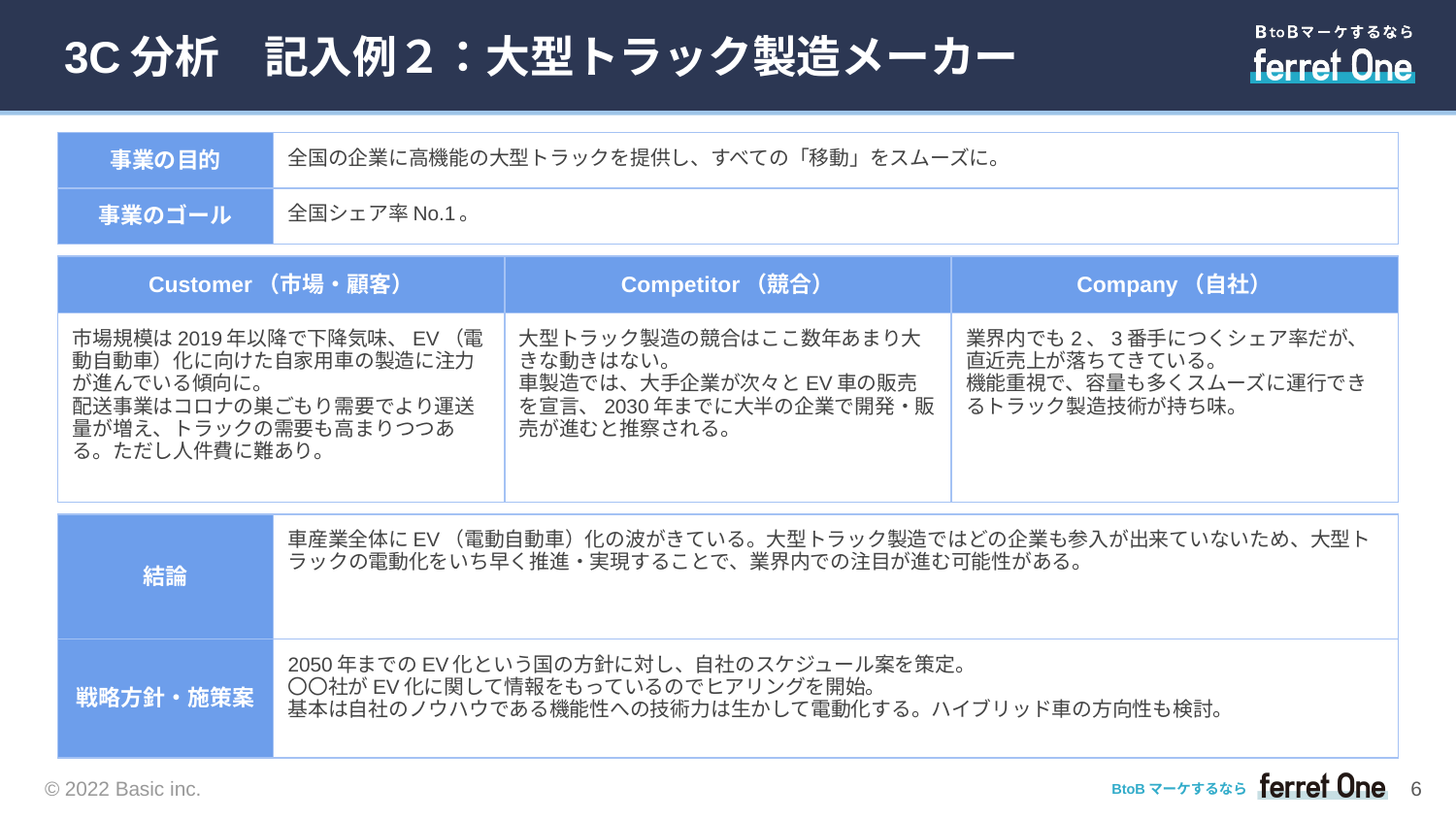

# 3C分析　記入例２：大型トラック製造メーカー
| 事業の目的 | 全国の企業に高機能の大型トラックを提供し、すべての「移動」をスムーズに。 |
| --- | --- |
| 事業のゴール | 全国シェア率No.1。 |
| Customer（市場・顧客） | Competitor（競合） | Company（自社） |
| --- | --- | --- |
| 市場規模は2019年以降で下降気味、EV（電動自動車）化に向けた自家用車の製造に注力が進んでいる傾向に。 配送事業はコロナの巣ごもり需要でより運送量が増え、トラックの需要も高まりつつある。ただし人件費に難あり。 | 大型トラック製造の競合はここ数年あまり大きな動きはない。 車製造では、大手企業が次々とEV車の販売を宣言、2030年までに大半の企業で開発・販売が進むと推察される。 | 業界内でも2、3番手につくシェア率だが、直近売上が落ちてきている。 機能重視で、容量も多くスムーズに運行できるトラック製造技術が持ち味。 |
| 結論 | 車産業全体にEV（電動自動車）化の波がきている。大型トラック製造ではどの企業も参入が出来ていないため、大型トラックの電動化をいち早く推進・実現することで、業界内での注目が進む可能性がある。 |
| --- | --- |
| 戦略方針・施策案 | 2050年までのEV化という国の方針に対し、自社のスケジュール案を策定。 〇〇社がEV化に関して情報をもっているのでヒアリングを開始。 基本は自社のノウハウである機能性への技術力は生かして電動化する。ハイブリッド車の方向性も検討。 |
6